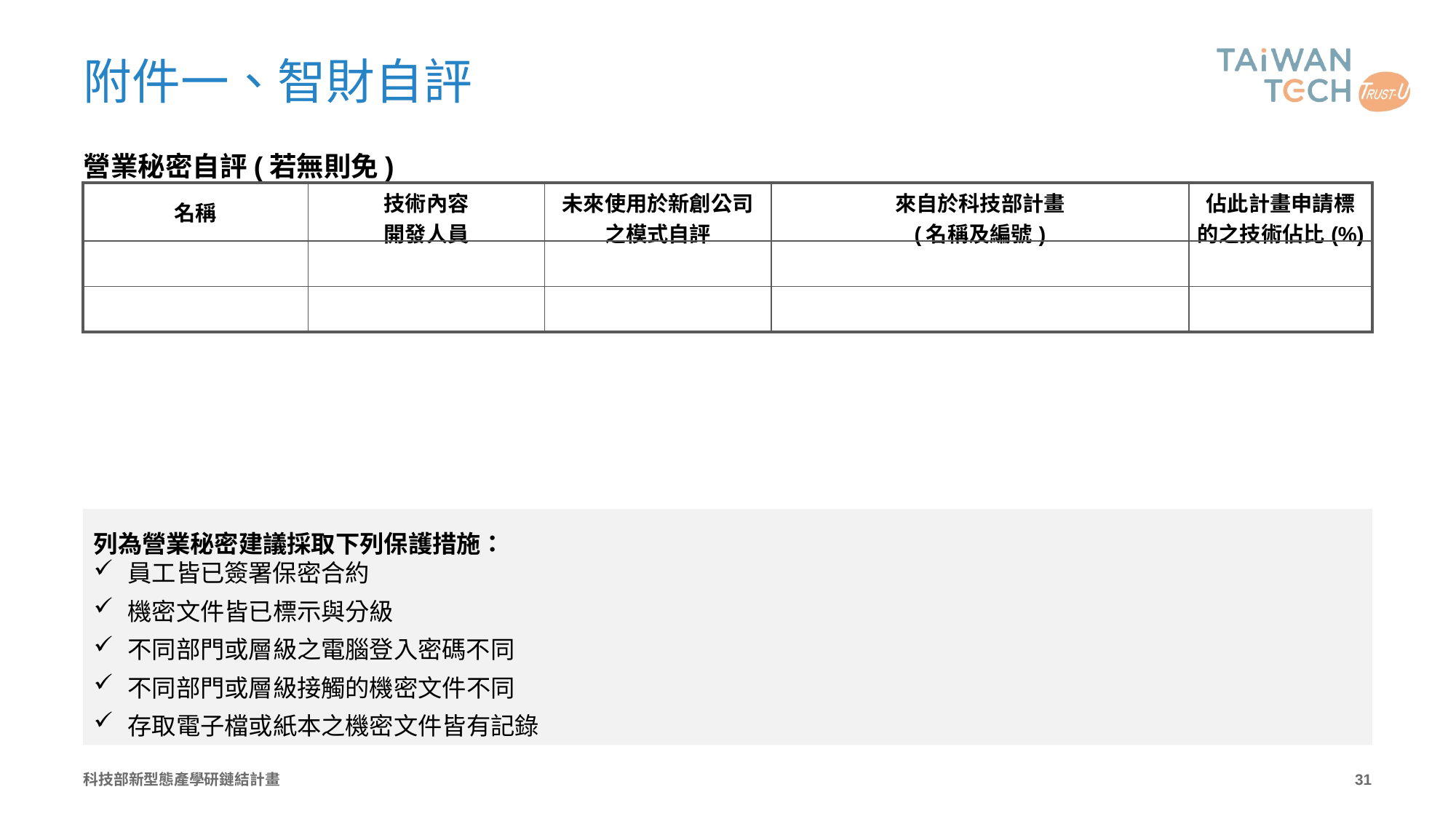

# 附件一、智財自評
營業秘密自評(若無則免)
| 名稱 | 技術內容 開發人員 | 未來使用於新創公司之模式自評 | 來自於科技部計畫 (名稱及編號) | 佔此計畫申請標的之技術佔比(%) |
| --- | --- | --- | --- | --- |
|  |  |  |  |  |
|  |  |  |  |  |
列為營業秘密建議採取下列保護措施：
員工皆已簽署保密合約
機密文件皆已標示與分級
不同部門或層級之電腦登入密碼不同
不同部門或層級接觸的機密文件不同
存取電子檔或紙本之機密文件皆有記錄
科技部新型態產學研鏈結計畫
31